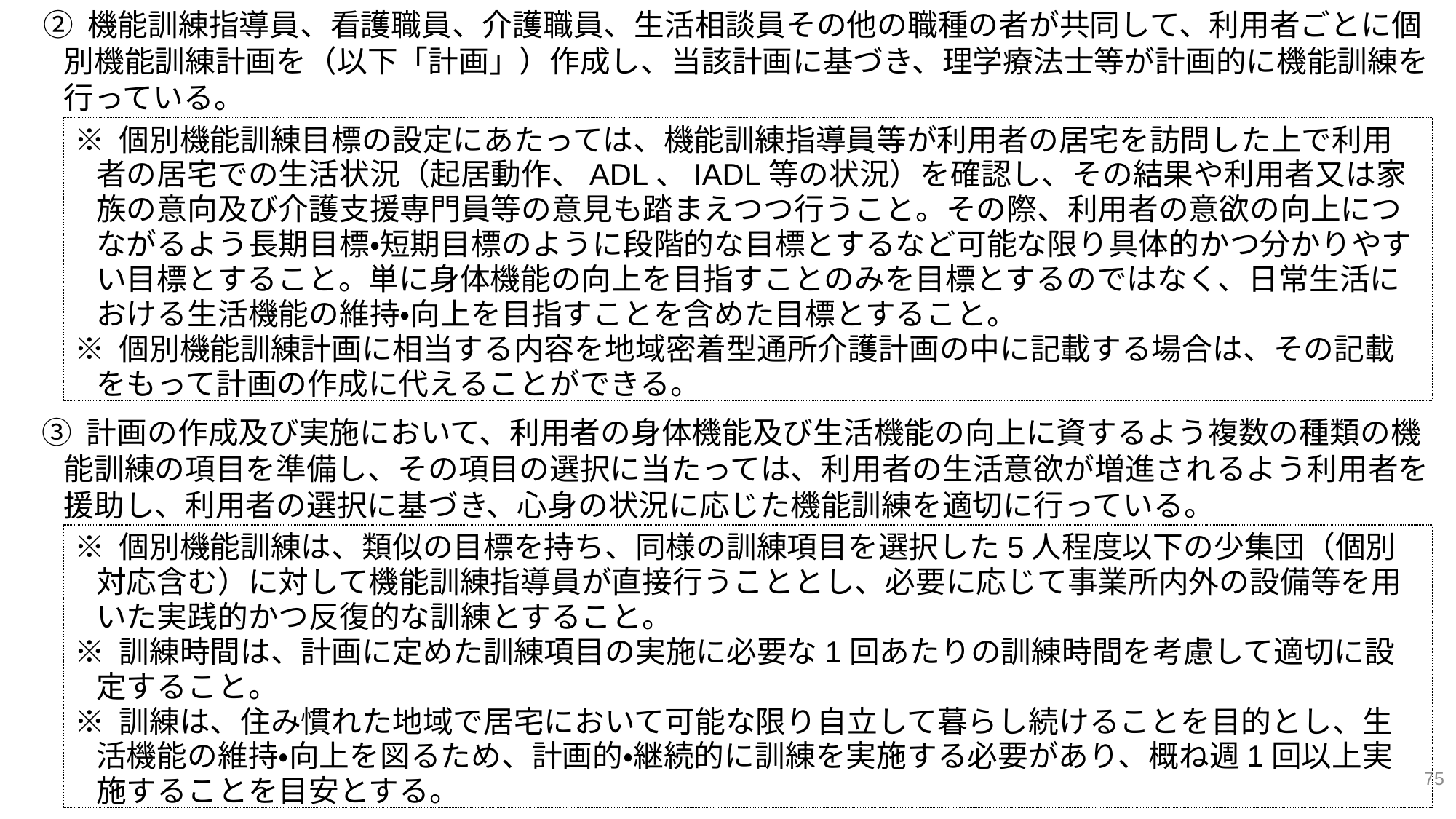

② 機能訓練指導員、看護職員、介護職員、生活相談員その他の職種の者が共同して、利用者ごとに個別機能訓練計画を（以下「計画」）作成し、当該計画に基づき、理学療法士等が計画的に機能訓練を行っている。

③ 計画の作成及び実施において、利用者の身体機能及び生活機能の向上に資するよう複数の種類の機能訓練の項目を準備し、その項目の選択に当たっては、利用者の生活意欲が増進されるよう利用者を援助し、利用者の選択に基づき、心身の状況に応じた機能訓練を適切に行っている。

※ 個別機能訓練目標の設定にあたっては、機能訓練指導員等が利用者の居宅を訪問した上で利用者の居宅での生活状況（起居動作、ADL、IADL等の状況）を確認し、その結果や利用者又は家族の意向及び介護支援専門員等の意見も踏まえつつ行うこと。その際、利用者の意欲の向上につながるよう長期目標・短期目標のように段階的な目標とするなど可能な限り具体的かつ分かりやすい目標とすること。単に身体機能の向上を目指すことのみを目標とするのではなく、日常生活における生活機能の維持・向上を目指すことを含めた目標とすること。
※ 個別機能訓練計画に相当する内容を地域密着型通所介護計画の中に記載する場合は、その記載をもって計画の作成に代えることができる。
※ 個別機能訓練は、類似の目標を持ち、同様の訓練項目を選択した5人程度以下の少集団（個別対応含む）に対して機能訓練指導員が直接行うこととし、必要に応じて事業所内外の設備等を用いた実践的かつ反復的な訓練とすること。
※ 訓練時間は、計画に定めた訓練項目の実施に必要な1回あたりの訓練時間を考慮して適切に設定すること。
※ 訓練は、住み慣れた地域で居宅において可能な限り自立して暮らし続けることを目的とし、生活機能の維持・向上を図るため、計画的・継続的に訓練を実施する必要があり、概ね週1回以上実施することを目安とする。
75